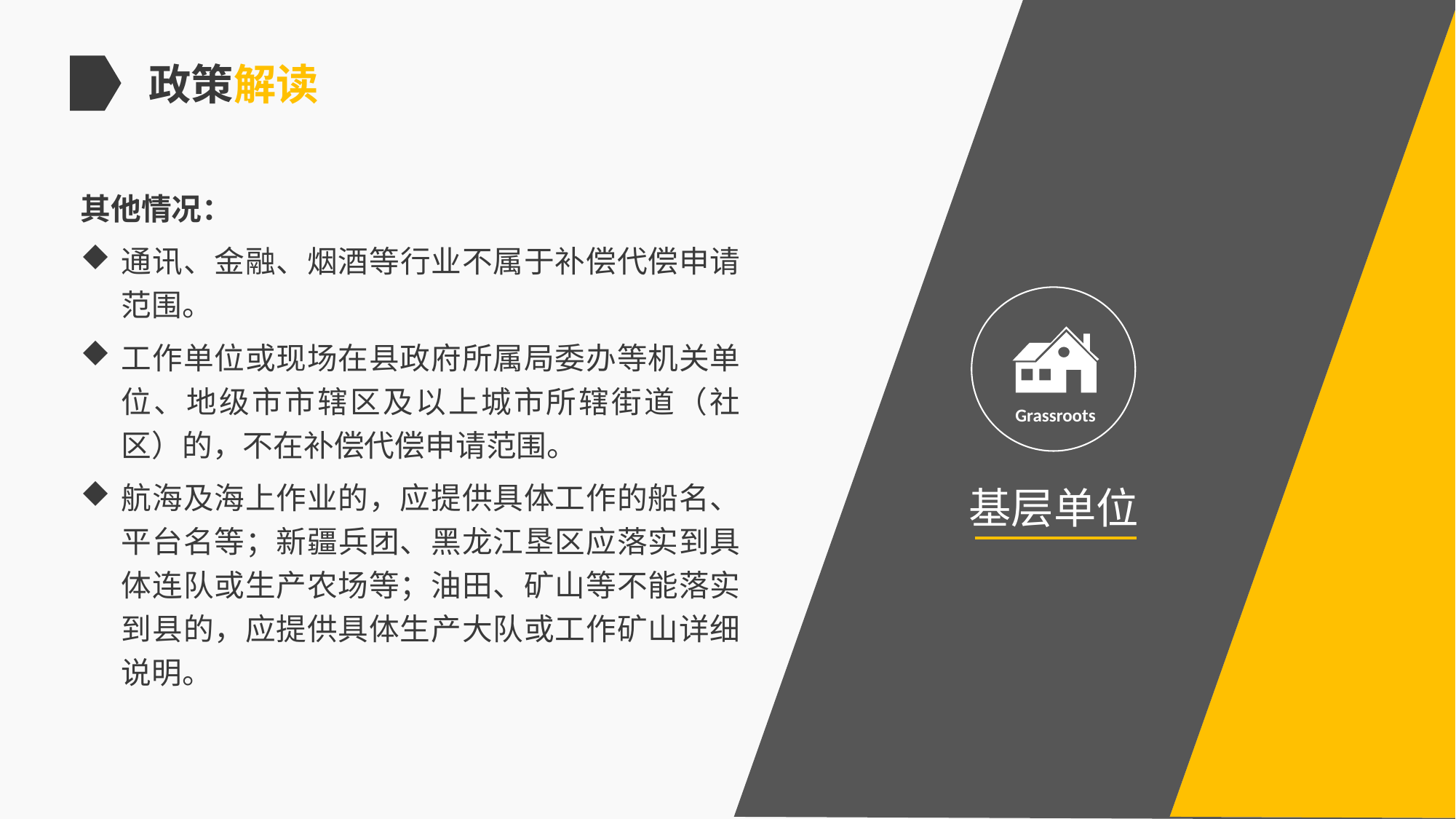

政策解读

其他情况：
通讯、金融、烟酒等行业不属于补偿代偿申请范围。
工作单位或现场在县政府所属局委办等机关单位、地级市市辖区及以上城市所辖街道（社区）的，不在补偿代偿申请范围。
航海及海上作业的，应提供具体工作的船名、平台名等；新疆兵团、黑龙江垦区应落实到具体连队或生产农场等；油田、矿山等不能落实到县的，应提供具体生产大队或工作矿山详细说明。

Grassroots
基层单位